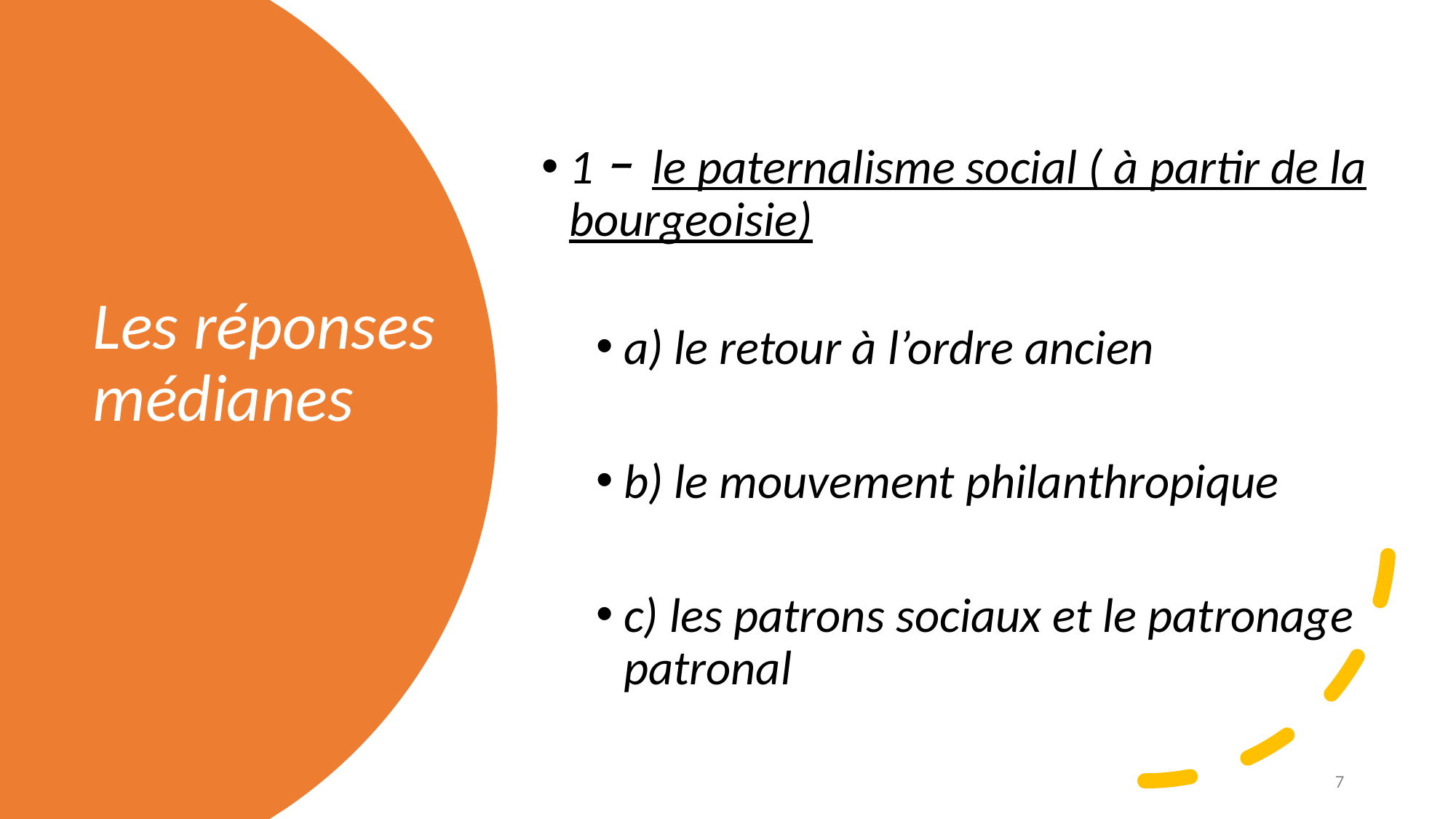

1ｰ le paternalisme social ( à partir de la bourgeoisie)

a) le retour à l’ordre ancien

b) le mouvement philanthropique

c) les patrons sociaux et le patronage patronal

Les réponses médianes

7